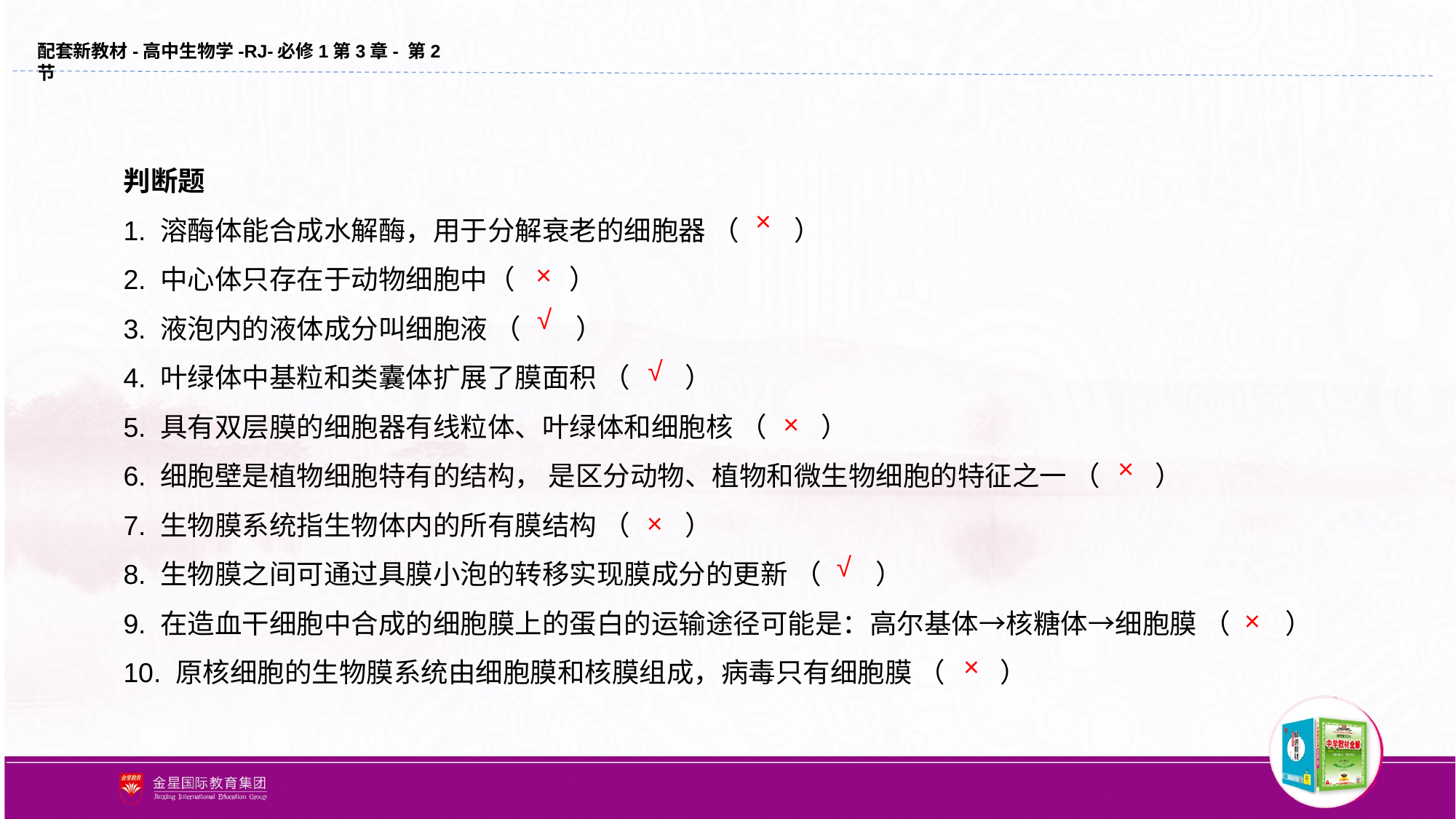

判断题
1. 溶酶体能合成水解酶，用于分解衰老的细胞器 （　　）
2. 中心体只存在于动物细胞中（　　）
3. 液泡内的液体成分叫细胞液 （　　）
4. 叶绿体中基粒和类囊体扩展了膜面积 （　　）
5. 具有双层膜的细胞器有线粒体、叶绿体和细胞核 （　　）
6. 细胞壁是植物细胞特有的结构， 是区分动物、植物和微生物细胞的特征之一 （　　）
7. 生物膜系统指生物体内的所有膜结构 （　　）
8. 生物膜之间可通过具膜小泡的转移实现膜成分的更新 （　　）
9. 在造血干细胞中合成的细胞膜上的蛋白的运输途径可能是：高尔基体→核糖体→细胞膜 （　　）
10. 原核细胞的生物膜系统由细胞膜和核膜组成，病毒只有细胞膜 （　　）

×
×
√
√
×
×
×
√
×
×